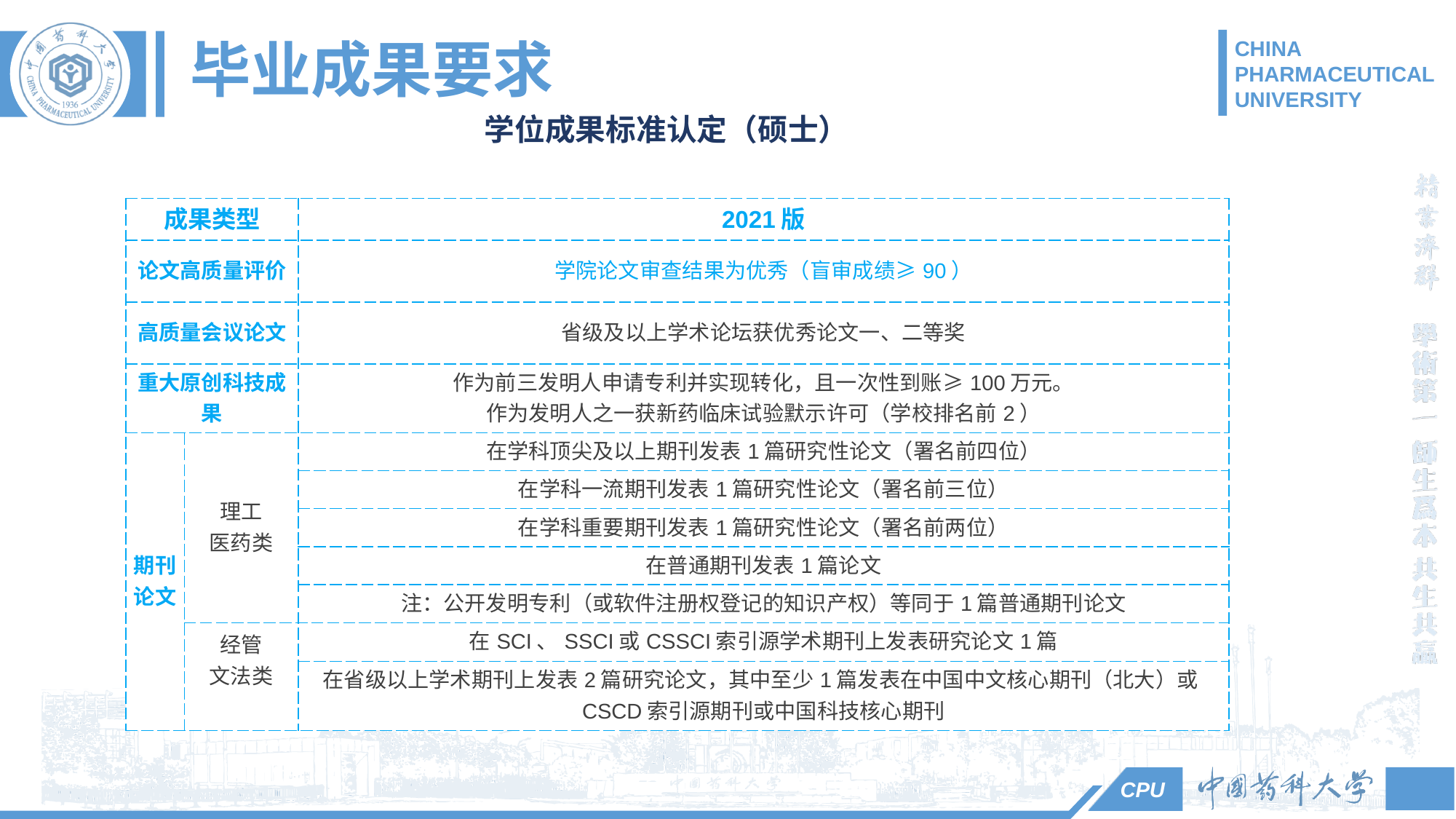

# 毕业成果要求
1
学位成果标准认定（硕士）
| 成果类型 |  | 2021版 |
| --- | --- | --- |
| 论文高质量评价 |  | 学院论文审查结果为优秀（盲审成绩≥90） |
| 高质量会议论文 |  | 省级及以上学术论坛获优秀论文一、二等奖 |
| 重大原创科技成果 |  | 作为前三发明人申请专利并实现转化，且一次性到账≥100万元。 作为发明人之一获新药临床试验默示许可（学校排名前2） |
| 期刊论文 | 理工 医药类 | 在学科顶尖及以上期刊发表1篇研究性论文（署名前四位） |
|  |  | 在学科一流期刊发表1篇研究性论文（署名前三位） |
|  |  | 在学科重要期刊发表1篇研究性论文（署名前两位） |
|  |  | 在普通期刊发表1篇论文 |
|  |  | 注：公开发明专利（或软件注册权登记的知识产权）等同于1篇普通期刊论文 |
|  | 经管 文法类 | 在SCI、SSCI或CSSCI索引源学术期刊上发表研究论文1篇 |
|  |  | 在省级以上学术期刊上发表2篇研究论文，其中至少1篇发表在中国中文核心期刊（北大）或CSCD索引源期刊或中国科技核心期刊 |
20